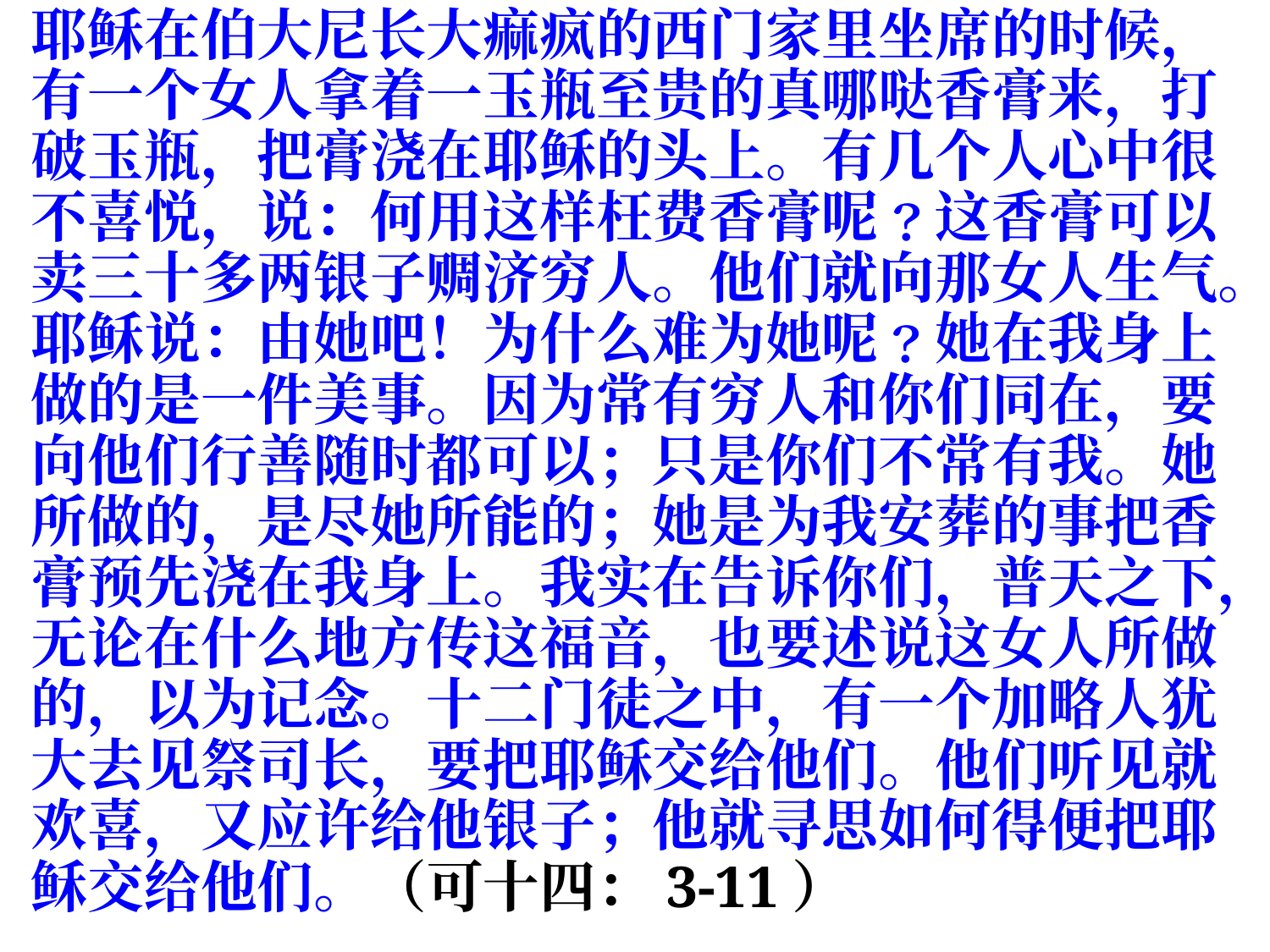

耶稣在伯大尼长大痲疯的西门家里坐席的时候，有一个女人拿着一玉瓶至贵的真哪哒香膏来，打破玉瓶，把膏浇在耶稣的头上。有几个人心中很不喜悦，说：何用这样枉费香膏呢﹖这香膏可以卖三十多两银子赒济穷人。他们就向那女人生气。耶稣说：由她吧！为什么难为她呢﹖她在我身上做的是一件美事。因为常有穷人和你们同在，要向他们行善随时都可以；只是你们不常有我。她所做的，是尽她所能的；她是为我安葬的事把香膏预先浇在我身上。我实在告诉你们，普天之下，无论在什么地方传这福音，也要述说这女人所做的，以为记念。十二门徒之中，有一个加略人犹大去见祭司长，要把耶稣交给他们。他们听见就欢喜，又应许给他银子；他就寻思如何得便把耶稣交给他们。（可十四：3-11）